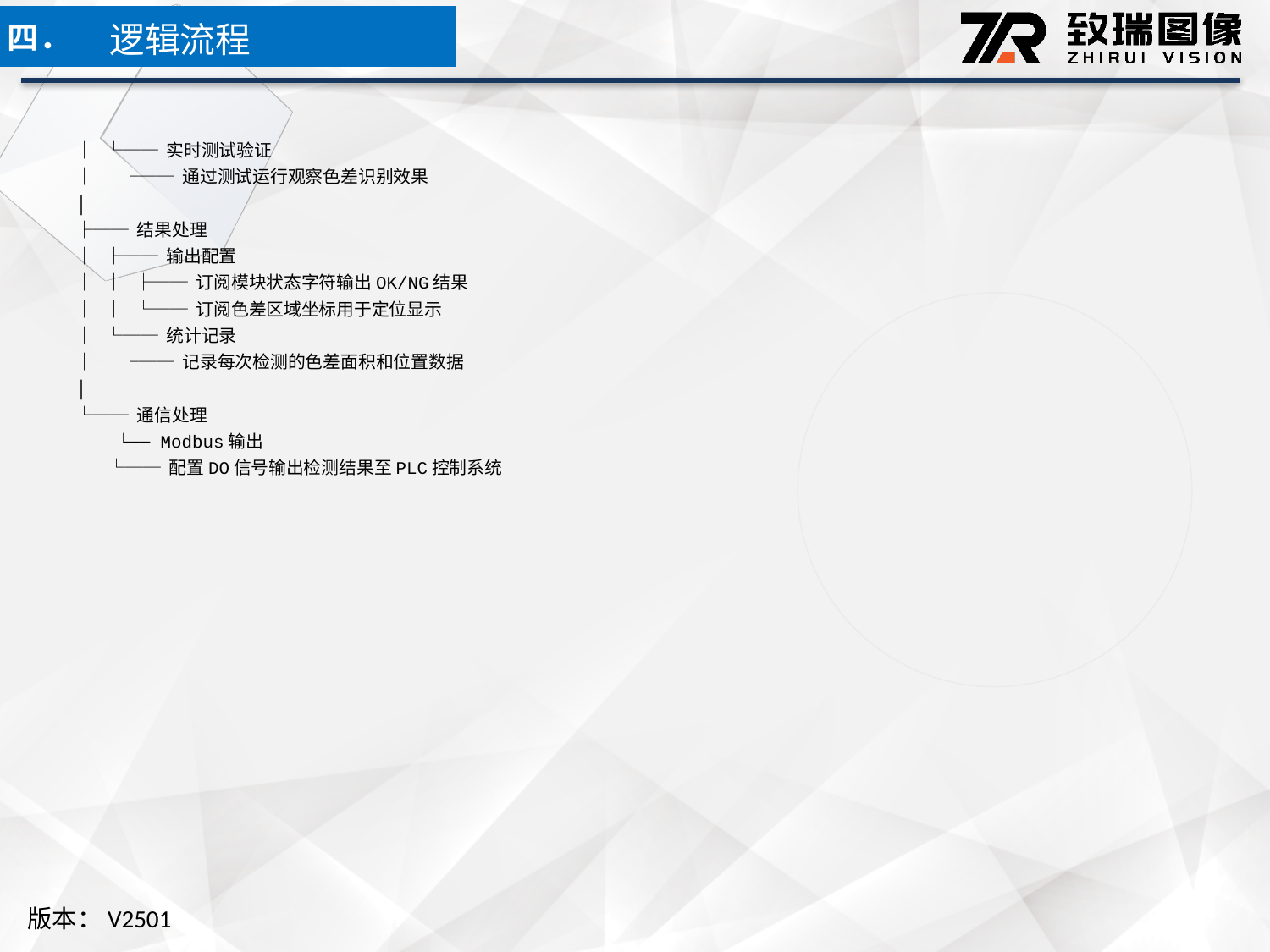

逻辑流程
四．

│   └── 实时测试验证
│       └── 通过测试运行观察色差识别效果
│
├── 结果处理
│   ├── 输出配置
│   │   ├── 订阅模块状态字符输出OK/NG结果
│   │   └── 订阅色差区域坐标用于定位显示
│   └── 统计记录
│       └── 记录每次检测的色差面积和位置数据
│
└── 通信处理
    └── Modbus输出
        └── 配置DO信号输出检测结果至PLC控制系统